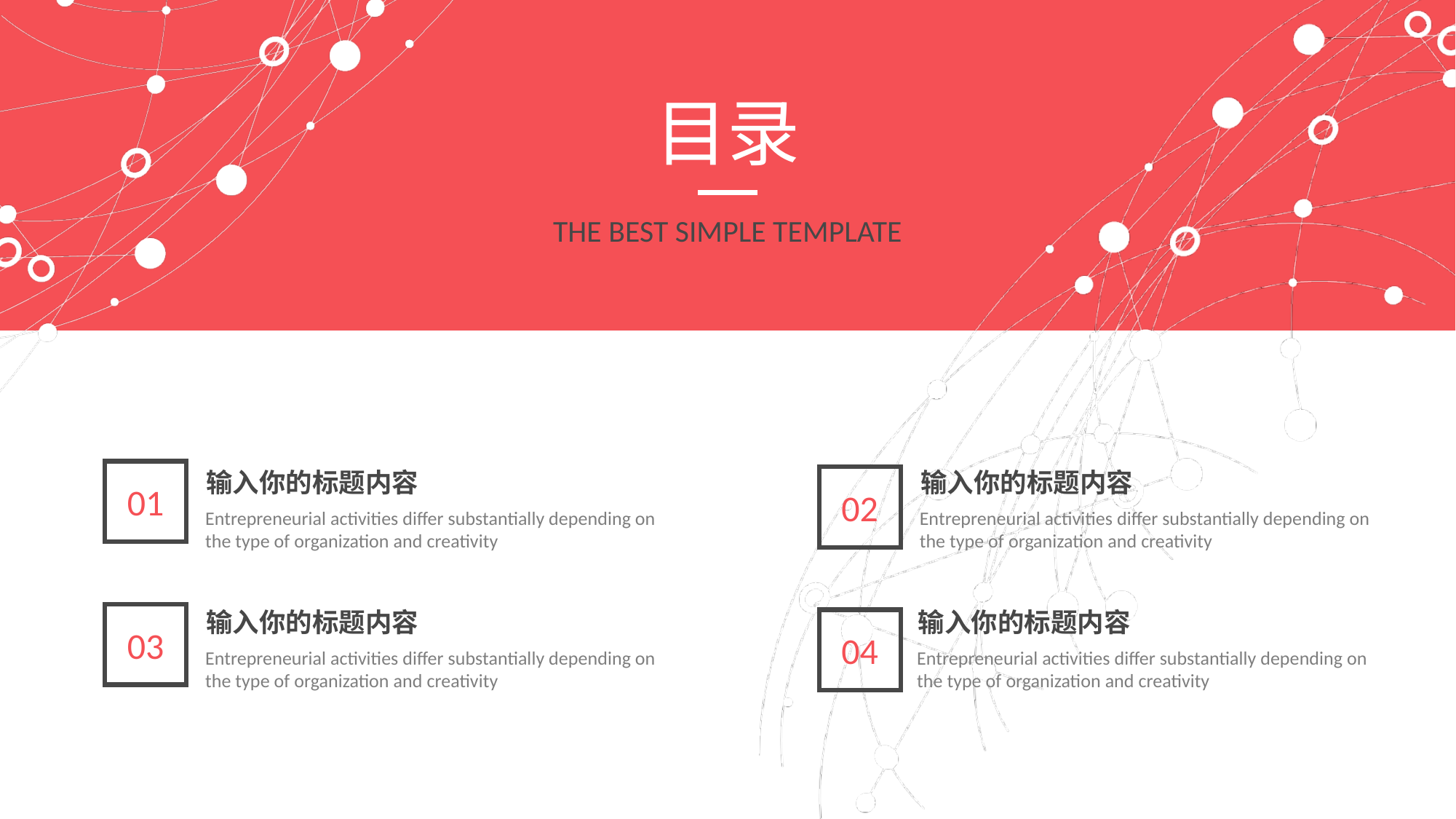

目录
THE BEST SIMPLE TEMPLATE
输入你的标题内容
输入你的标题内容
01
02
Entrepreneurial activities differ substantially depending on the type of organization and creativity
Entrepreneurial activities differ substantially depending on the type of organization and creativity
输入你的标题内容
输入你的标题内容
03
04
Entrepreneurial activities differ substantially depending on the type of organization and creativity
Entrepreneurial activities differ substantially depending on the type of organization and creativity